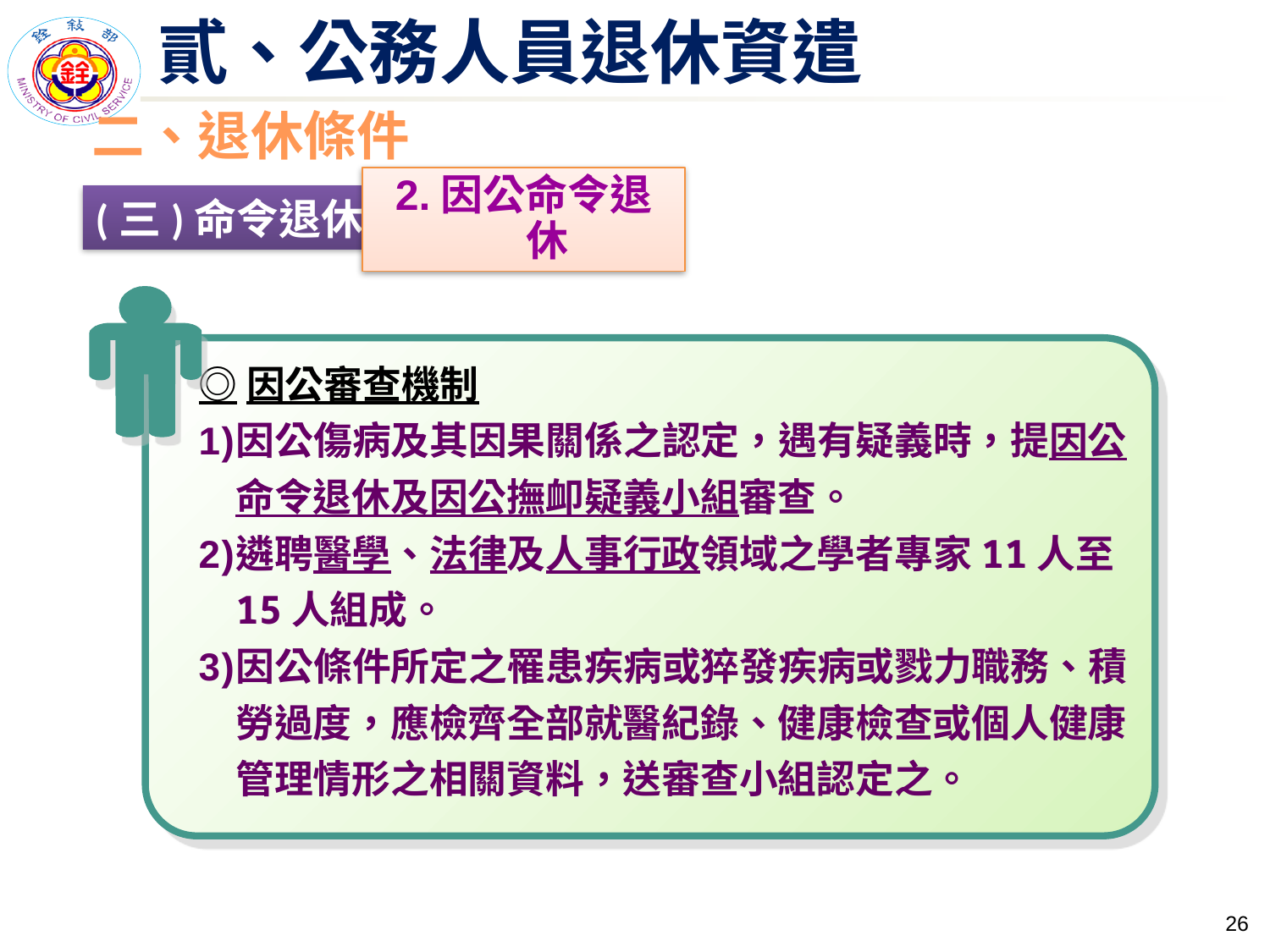

# 貳、公務人員退休資遣
二、退休條件
(三)命令退休
2.因公命令退休

◎因公審查機制
因公傷病及其因果關係之認定，遇有疑義時，提因公命令退休及因公撫卹疑義小組審查。
遴聘醫學、法律及人事行政領域之學者專家11人至15人組成。
因公條件所定之罹患疾病或猝發疾病或戮力職務、積勞過度，應檢齊全部就醫紀錄、健康檢查或個人健康管理情形之相關資料，送審查小組認定之。

26